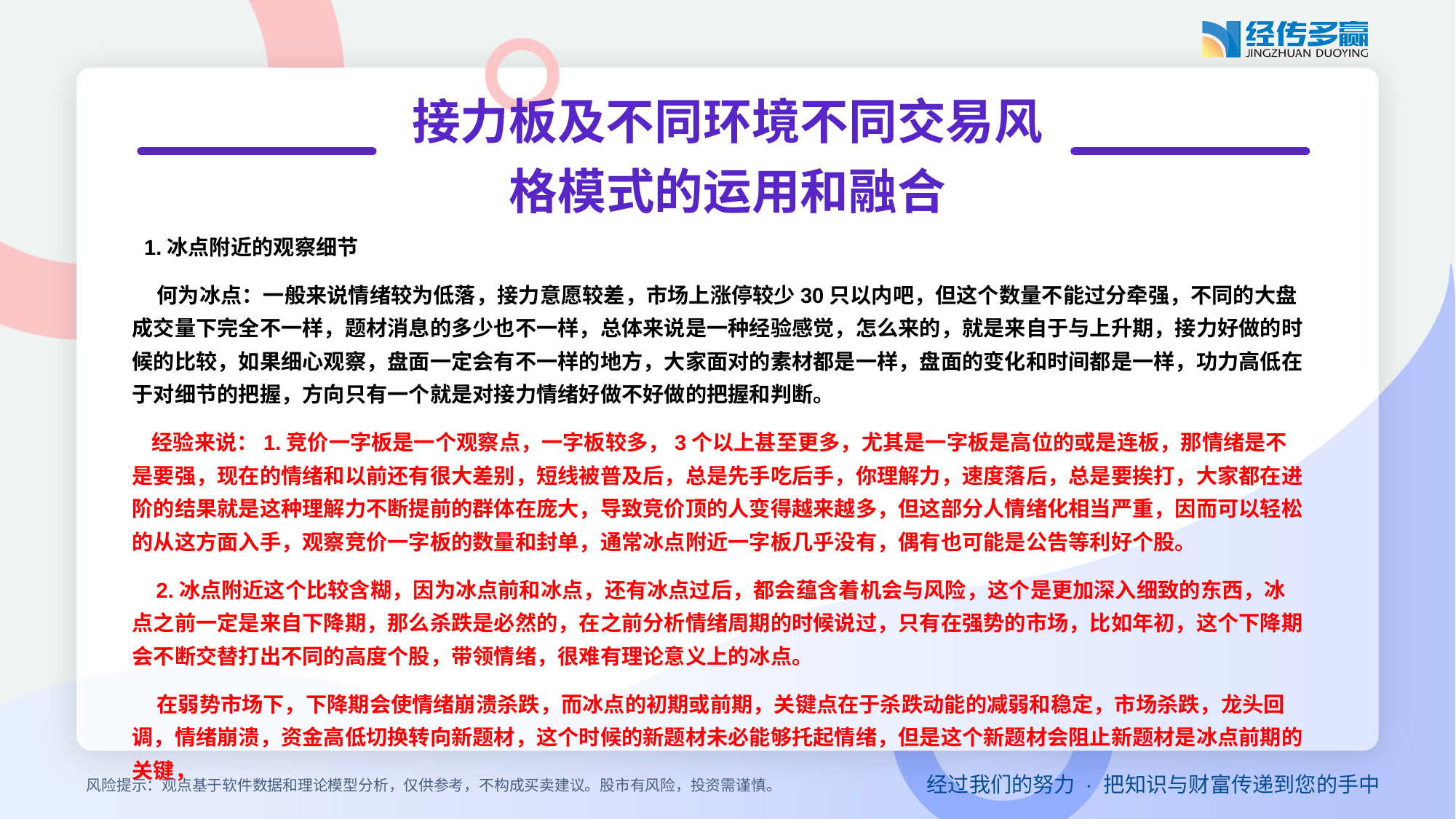

接力板及不同环境不同交易风格模式的运用和融合
  1.冰点附近的观察细节
    何为冰点：一般来说情绪较为低落，接力意愿较差，市场上涨停较少30只以内吧，但这个数量不能过分牵强，不同的大盘成交量下完全不一样，题材消息的多少也不一样，总体来说是一种经验感觉，怎么来的，就是来自于与上升期，接力好做的时候的比较，如果细心观察，盘面一定会有不一样的地方，大家面对的素材都是一样，盘面的变化和时间都是一样，功力高低在于对细节的把握，方向只有一个就是对接力情绪好做不好做的把握和判断。
   经验来说：1.竞价一字板是一个观察点，一字板较多，3个以上甚至更多，尤其是一字板是高位的或是连板，那情绪是不是要强，现在的情绪和以前还有很大差别，短线被普及后，总是先手吃后手，你理解力，速度落后，总是要挨打，大家都在进阶的结果就是这种理解力不断提前的群体在庞大，导致竞价顶的人变得越来越多，但这部分人情绪化相当严重，因而可以轻松的从这方面入手，观察竞价一字板的数量和封单，通常冰点附近一字板几乎没有，偶有也可能是公告等利好个股。
    2.冰点附近这个比较含糊，因为冰点前和冰点，还有冰点过后，都会蕴含着机会与风险，这个是更加深入细致的东西，冰点之前一定是来自下降期，那么杀跌是必然的，在之前分析情绪周期的时候说过，只有在强势的市场，比如年初，这个下降期会不断交替打出不同的高度个股，带领情绪，很难有理论意义上的冰点。
    在弱势市场下，下降期会使情绪崩溃杀跌，而冰点的初期或前期，关键点在于杀跌动能的减弱和稳定，市场杀跌，龙头回调，情绪崩溃，资金高低切换转向新题材，这个时候的新题材未必能够托起情绪，但是这个新题材会阻止新题材是冰点前期的关键，

风险提示：观点基于软件数据和理论模型分析，仅供参考，不构成买卖建议。股市有风险，投资需谨慎。